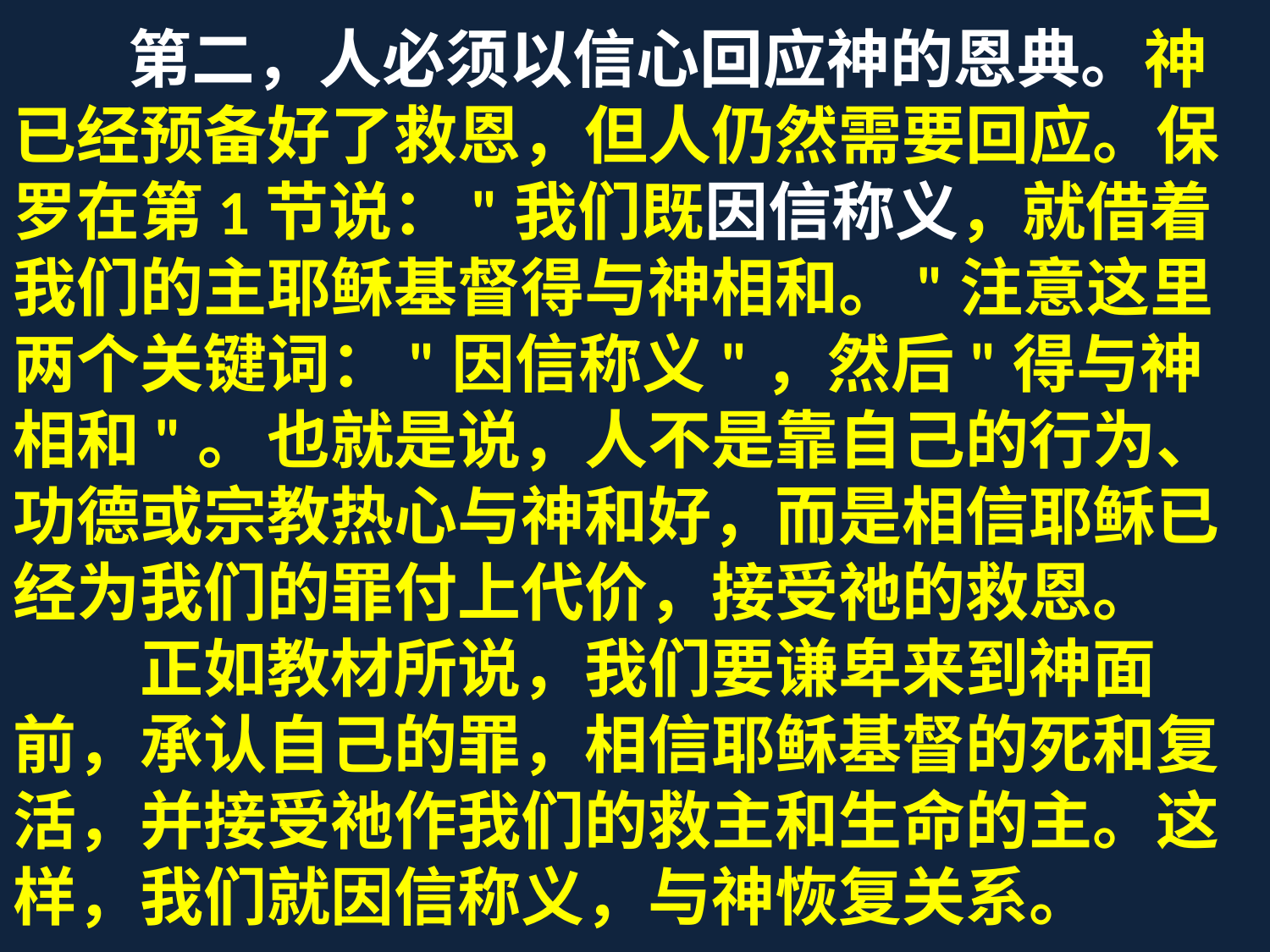

第二，人必须以信心回应神的恩典。神已经预备好了救恩，但人仍然需要回应。保罗在第1节说："我们既因信称义，就借着我们的主耶稣基督得与神相和。"注意这里两个关键词："因信称义"，然后"得与神相和"。	也就是说，人不是靠自己的行为、功德或宗教热心与神和好，而是相信耶稣已经为我们的罪付上代价，接受祂的救恩。
	正如教材所说，我们要谦卑来到神面前，承认自己的罪，相信耶稣基督的死和复活，并接受祂作我们的救主和生命的主。这样，我们就因信称义，与神恢复关系。